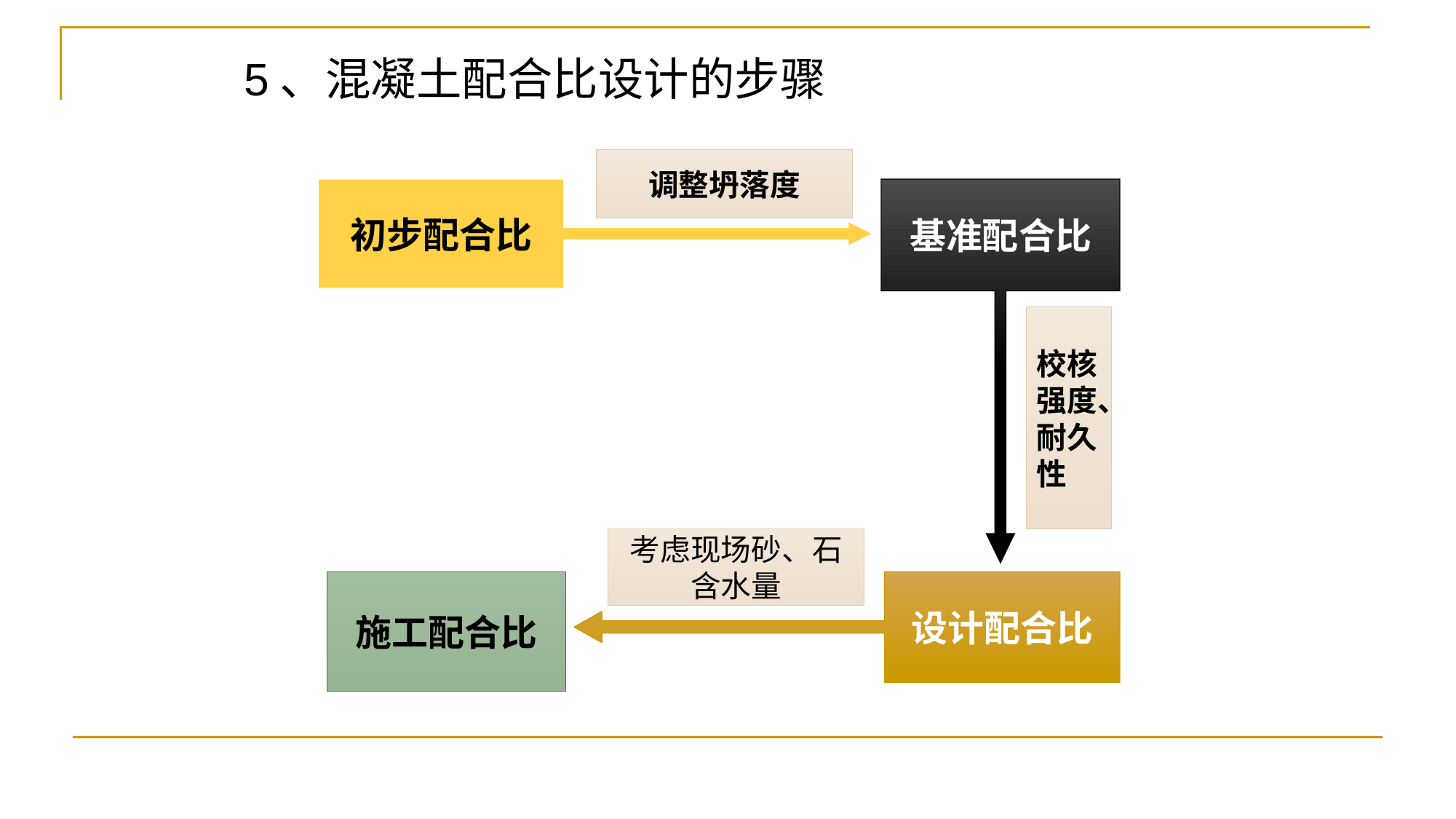

5、混凝土配合比设计的步骤

调整坍落度
初步配合比
基准配合比
校核强度、耐久性
考虑现场砂、石含水量
施工配合比
设计配合比